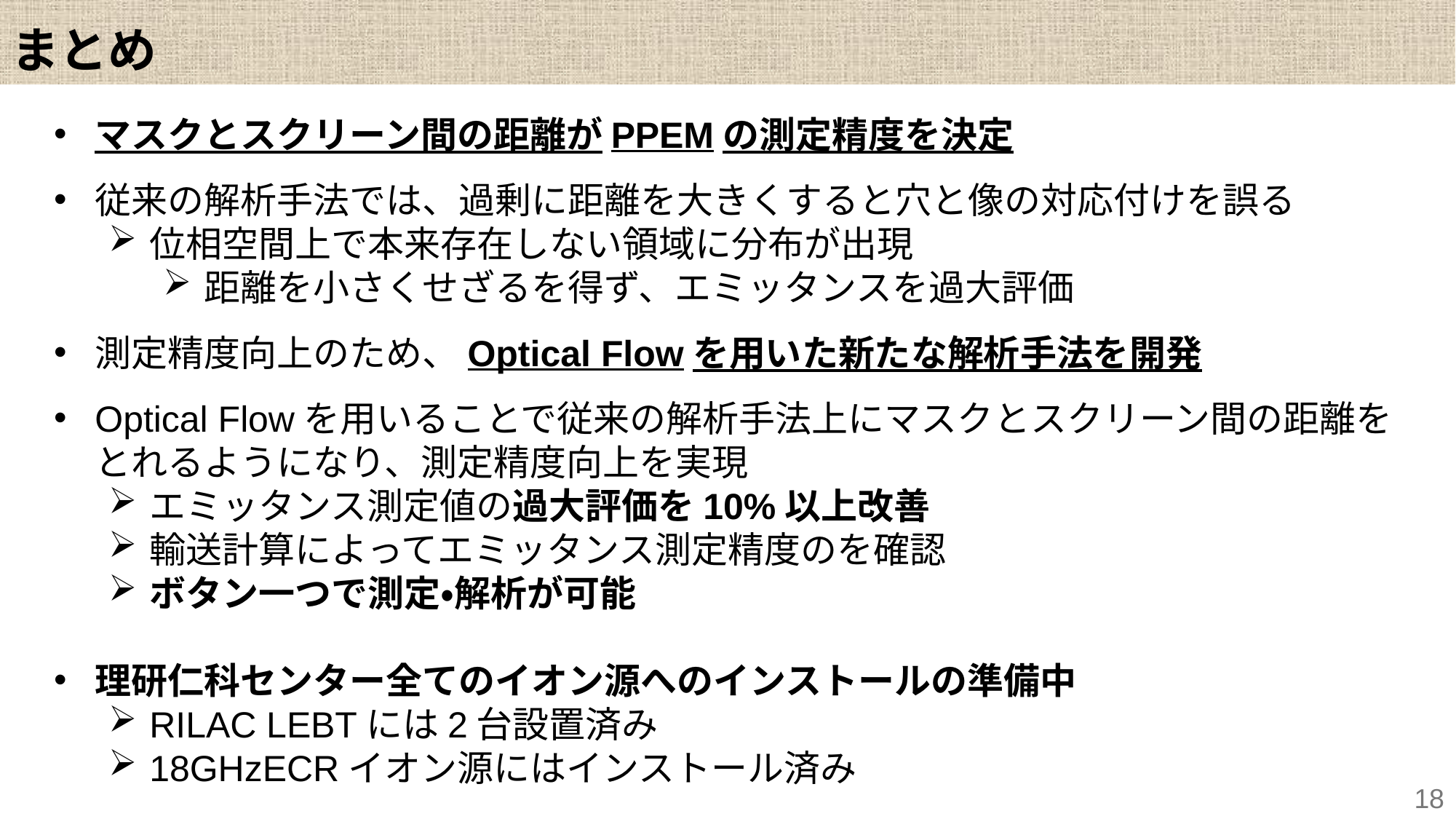

まとめ
マスクとスクリーン間の距離がPPEMの測定精度を決定

従来の解析手法では、過剰に距離を大きくすると穴と像の対応付けを誤る
位相空間上で本来存在しない領域に分布が出現
距離を小さくせざるを得ず、エミッタンスを過大評価

測定精度向上のため、Optical Flowを用いた新たな解析手法を開発

Optical Flowを用いることで従来の解析手法上にマスクとスクリーン間の距離をとれるようになり、測定精度向上を実現
エミッタンス測定値の過大評価を10%以上改善
輸送計算によってエミッタンス測定精度のを確認
ボタン一つで測定・解析が可能

理研仁科センター全てのイオン源へのインストールの準備中
RILAC LEBTには2台設置済み
18GHzECRイオン源にはインストール済み
18